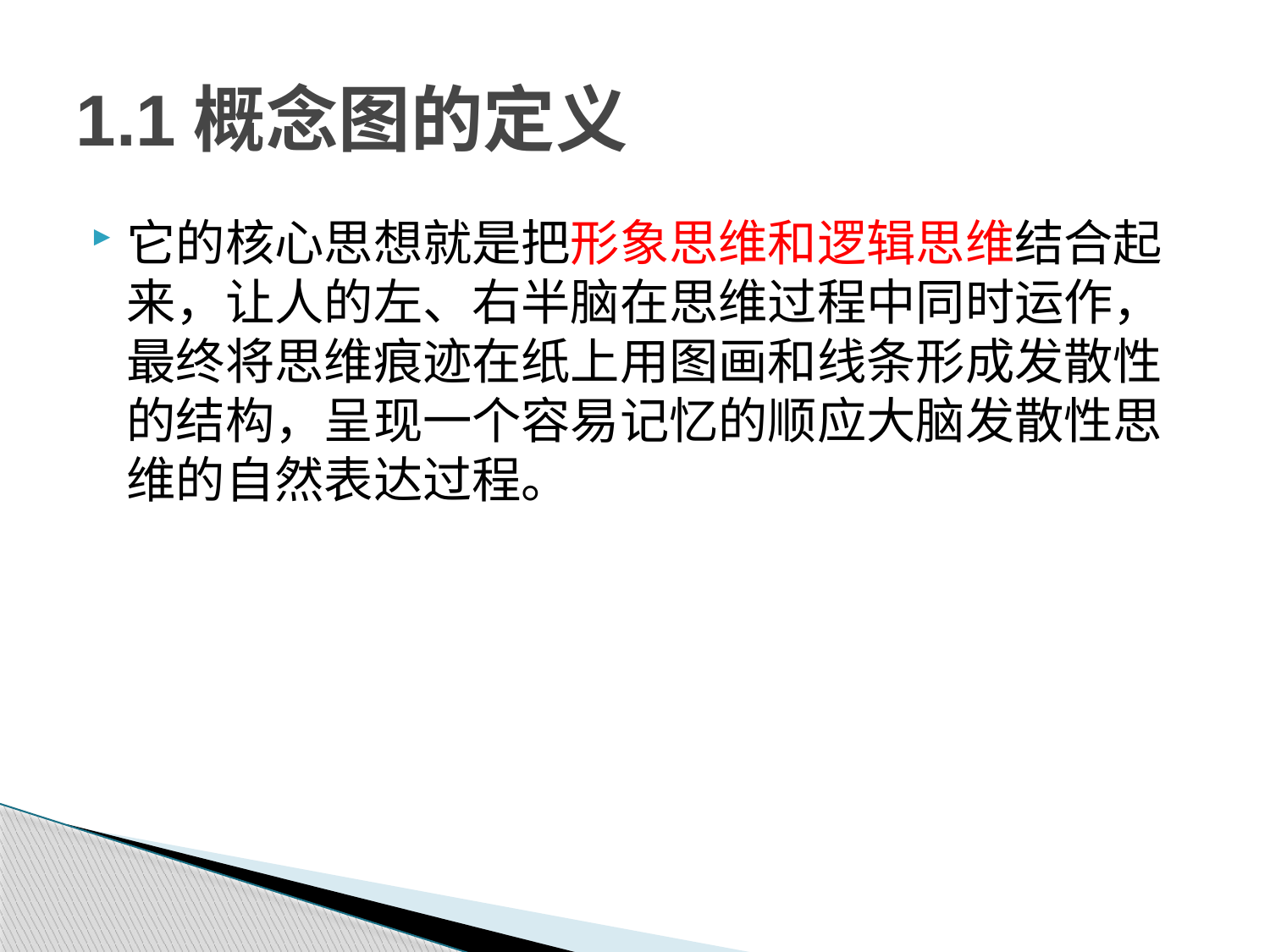

# 1.1概念图的定义
它的核心思想就是把形象思维和逻辑思维结合起来，让人的左、右半脑在思维过程中同时运作，最终将思维痕迹在纸上用图画和线条形成发散性的结构，呈现一个容易记忆的顺应大脑发散性思维的自然表达过程。